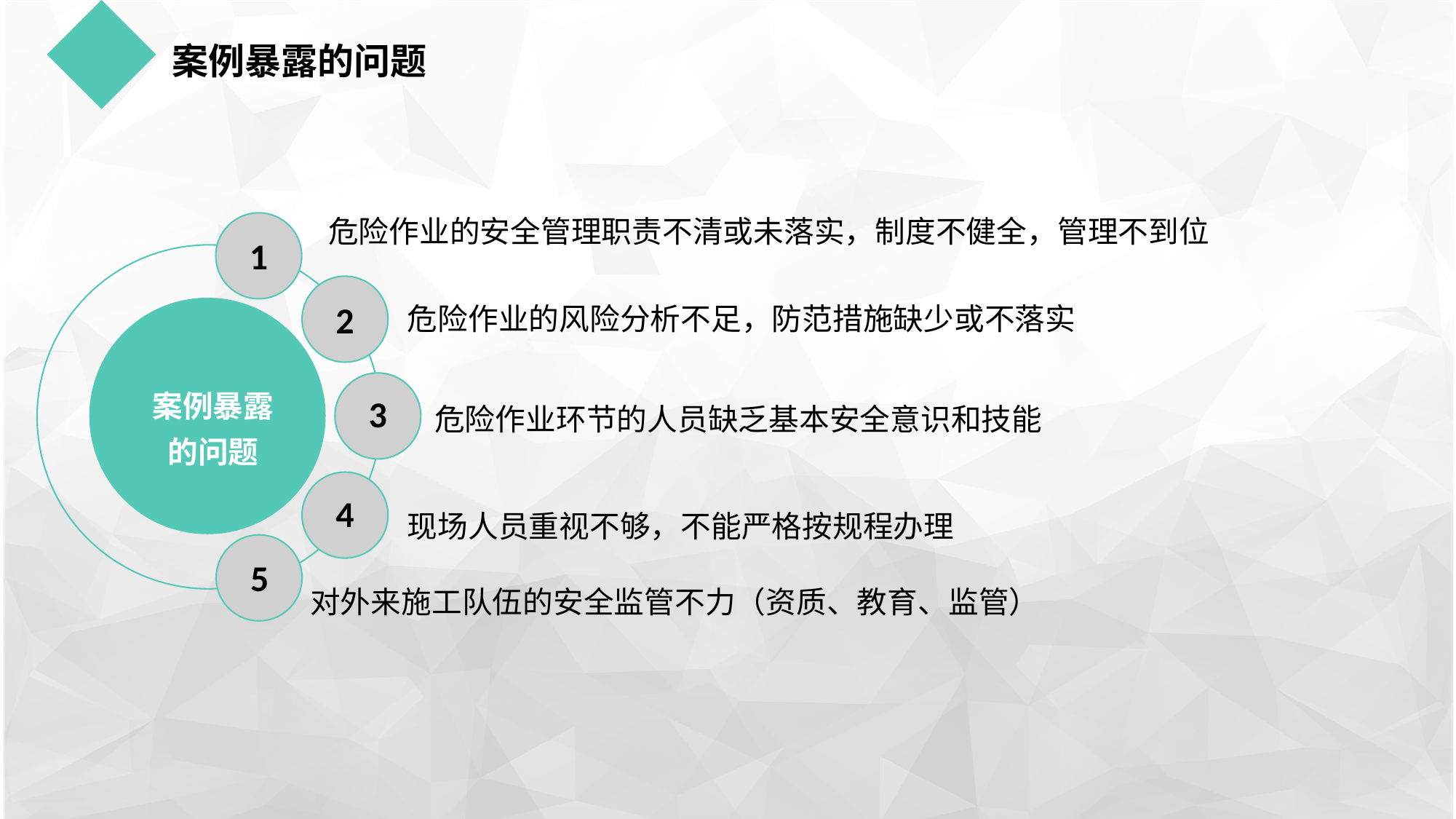

案例暴露的问题
危险作业的安全管理职责不清或未落实，制度不健全，管理不到位

1

2
危险作业的风险分析不足，防范措施缺少或不落实

案例暴露的问题

3
危险作业环节的人员缺乏基本安全意识和技能

4
现场人员重视不够，不能严格按规程办理

5
对外来施工队伍的安全监管不力（资质、教育、监管）